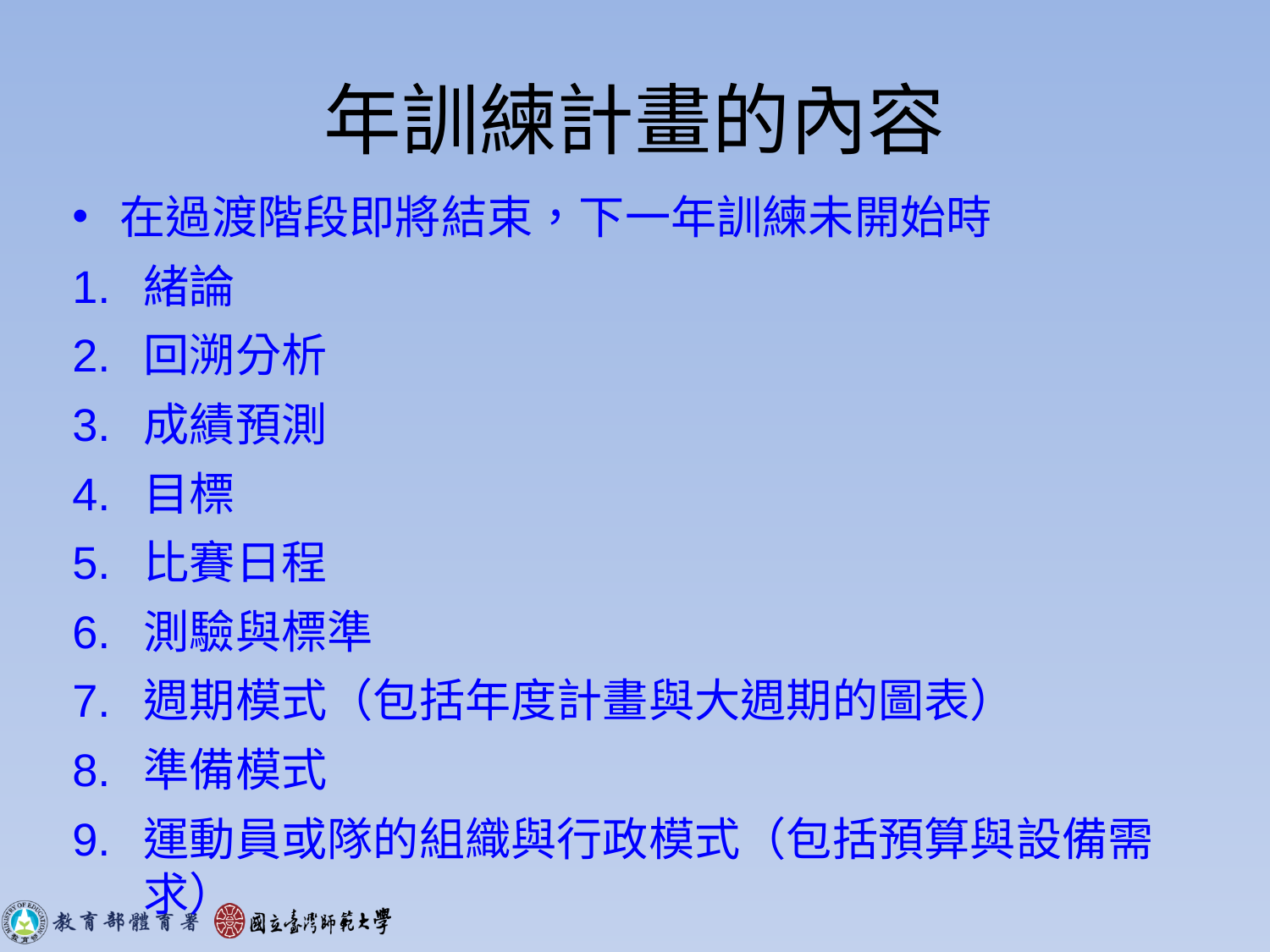

# 年訓練計畫的內容
在過渡階段即將結束，下一年訓練未開始時
緒論
回溯分析
成績預測
目標
比賽日程
測驗與標準
週期模式（包括年度計畫與大週期的圖表）
準備模式
運動員或隊的組織與行政模式（包括預算與設備需求）